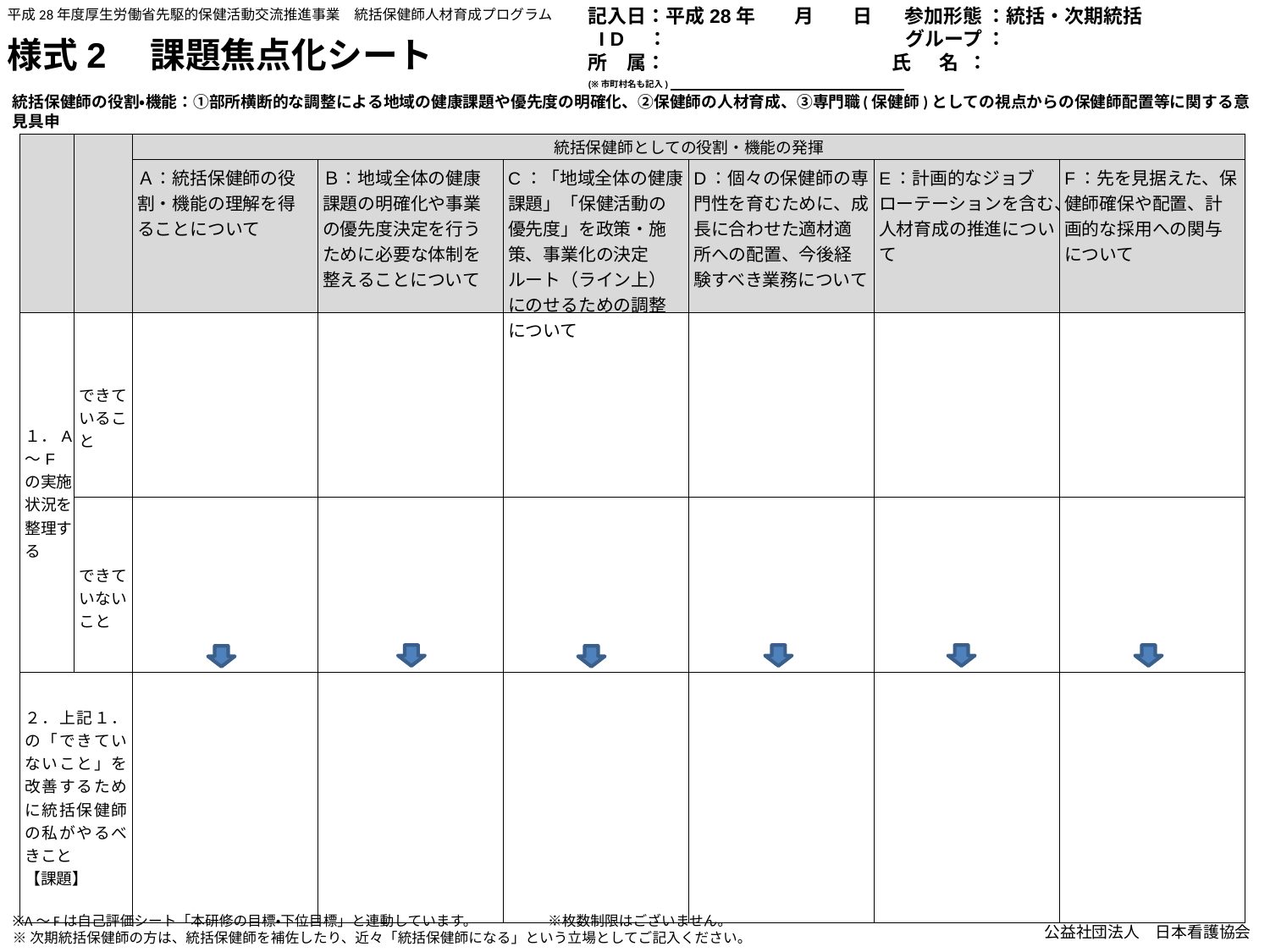

平成28年度厚生労働省先駆的保健活動交流推進事業　統括保健師人材育成プログラム
記入日：平成28年　　月　　日　   参加形態 ：統括・次期統括
  I D　：　　　　　　　　　　　　 グループ ：
所　属：　　　　　      　　　　　 氏　  名  ：
(※市町村名も記入)

様式2　課題焦点化シート

統括保健師の役割・機能：①部所横断的な調整による地域の健康課題や優先度の明確化、②保健師の人材育成、③専門職(保健師)としての視点からの保健師配置等に関する意見具申

|  |  | 統括保健師としての役割・機能の発揮 |  |  |  |  |  |
| --- | --- | --- | --- | --- | --- | --- | --- |
|  |  | Ａ：統括保健師の役割・機能の理解を得ることについて | Ｂ：地域全体の健康課題の明確化や事業の優先度決定を行うために必要な体制を整えることについて | C：「地域全体の健康課題」「保健活動の優先度」を政策・施策、事業化の決定ルート（ライン上）にのせるための調整について | D：個々の保健師の専門性を育むために、成長に合わせた適材適所への配置、今後経験すべき業務について | E：計画的なジョブローテーションを含む、人材育成の推進について | F：先を見据えた、保健師確保や配置、計画的な採用への関与について |
| １．A～Fの実施状況を整理する | できていること |  |  |  |  |  |  |
|  | できていないこと |  |  |  |  |  |  |
| ２．上記１．の「できていないこと」を改善するために統括保健師の私がやるべきこと 【課題】 |  |  |  |  |  |  |  |

※A～Fは自己評価シート「本研修の目標・下位目標」と連動しています。　　　　　※枚数制限はございません。
※次期統括保健師の方は、統括保健師を補佐したり、近々「統括保健師になる」という立場としてご記入ください。
公益社団法人　日本看護協会